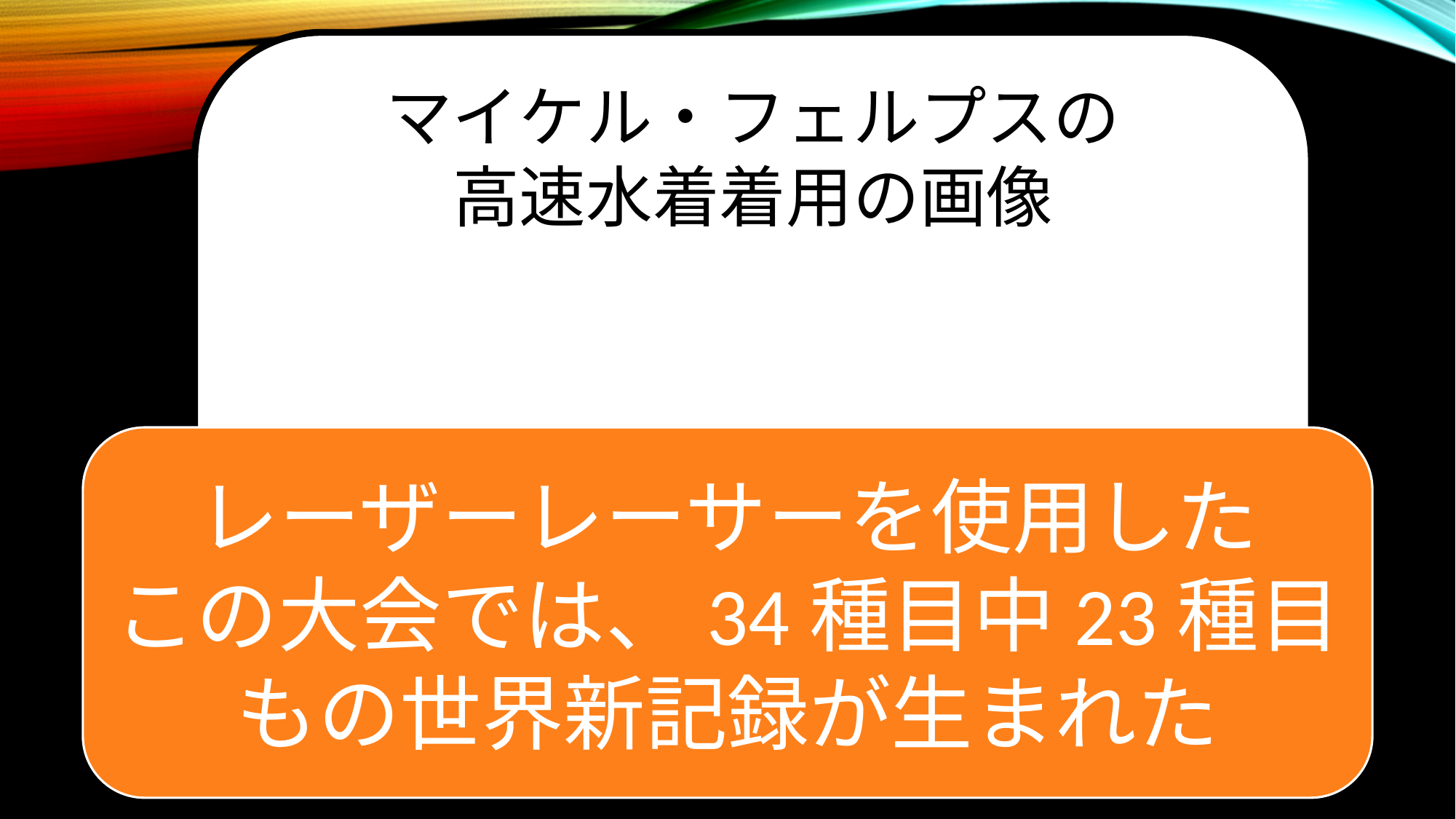

マイケル・フェルプスの
高速水着着用の画像
#
レーザーレーサーを使用した
この大会では、34種目中23種目
もの世界新記録が生まれた